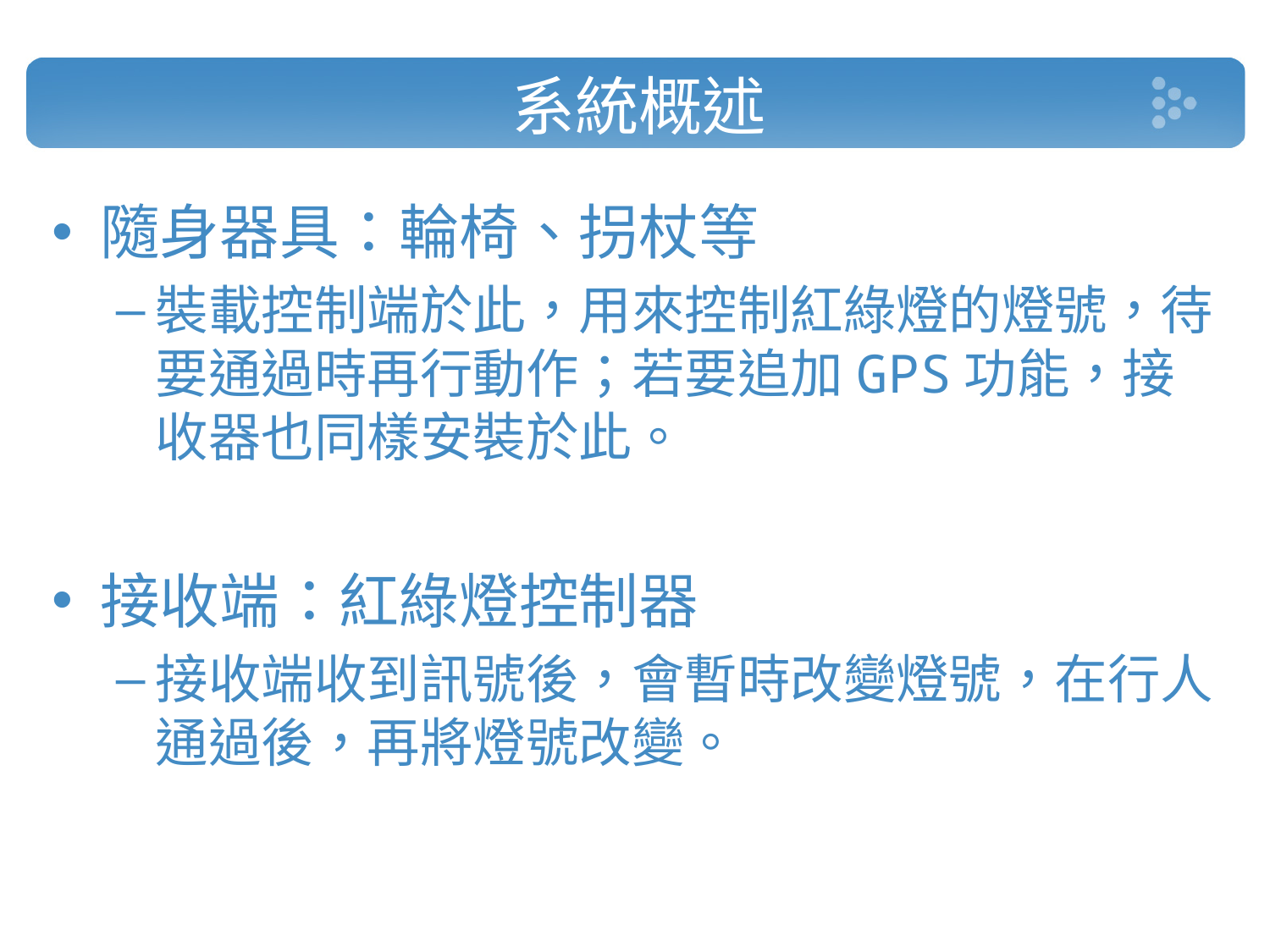

# 系統概述
隨身器具：輪椅、拐杖等
裝載控制端於此，用來控制紅綠燈的燈號，待要通過時再行動作；若要追加GPS功能，接收器也同樣安裝於此。

接收端：紅綠燈控制器
接收端收到訊號後，會暫時改變燈號，在行人通過後，再將燈號改變。